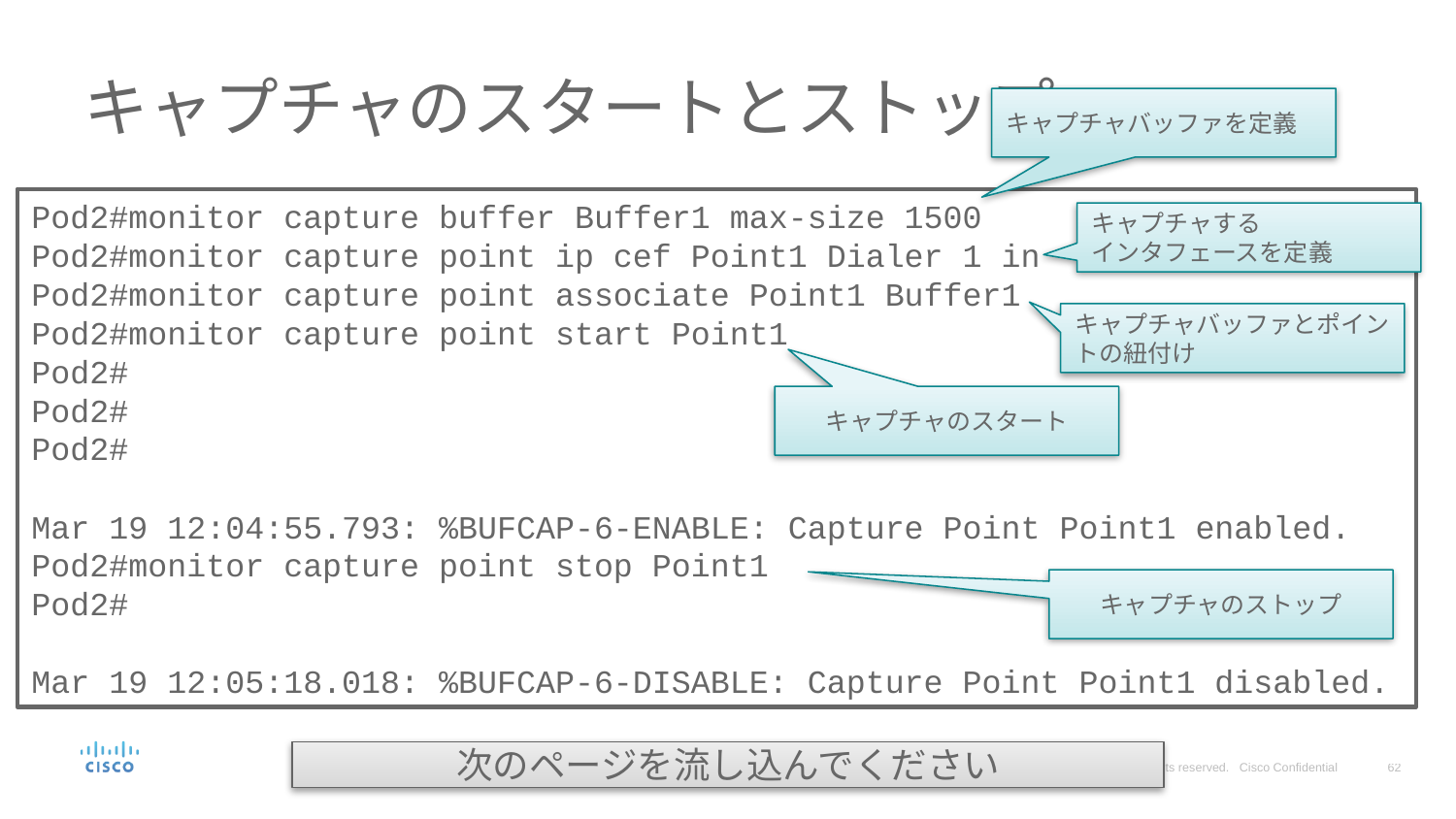

# キャプチャのスタートとストップ
キャプチャバッファを定義
Pod2#monitor capture buffer Buffer1 max-size 1500
Pod2#monitor capture point ip cef Point1 Dialer 1 in
Pod2#monitor capture point associate Point1 Buffer1
Pod2#monitor capture point start Point1
Pod2#
Pod2#
Pod2#

Mar 19 12:04:55.793: %BUFCAP-6-ENABLE: Capture Point Point1 enabled.
Pod2#monitor capture point stop Point1
Pod2#

Mar 19 12:05:18.018: %BUFCAP-6-DISABLE: Capture Point Point1 disabled.
キャプチャする
インタフェースを定義
キャプチャバッファとポイントの紐付け
キャプチャのスタート
キャプチャのストップ
次のページを流し込んでください